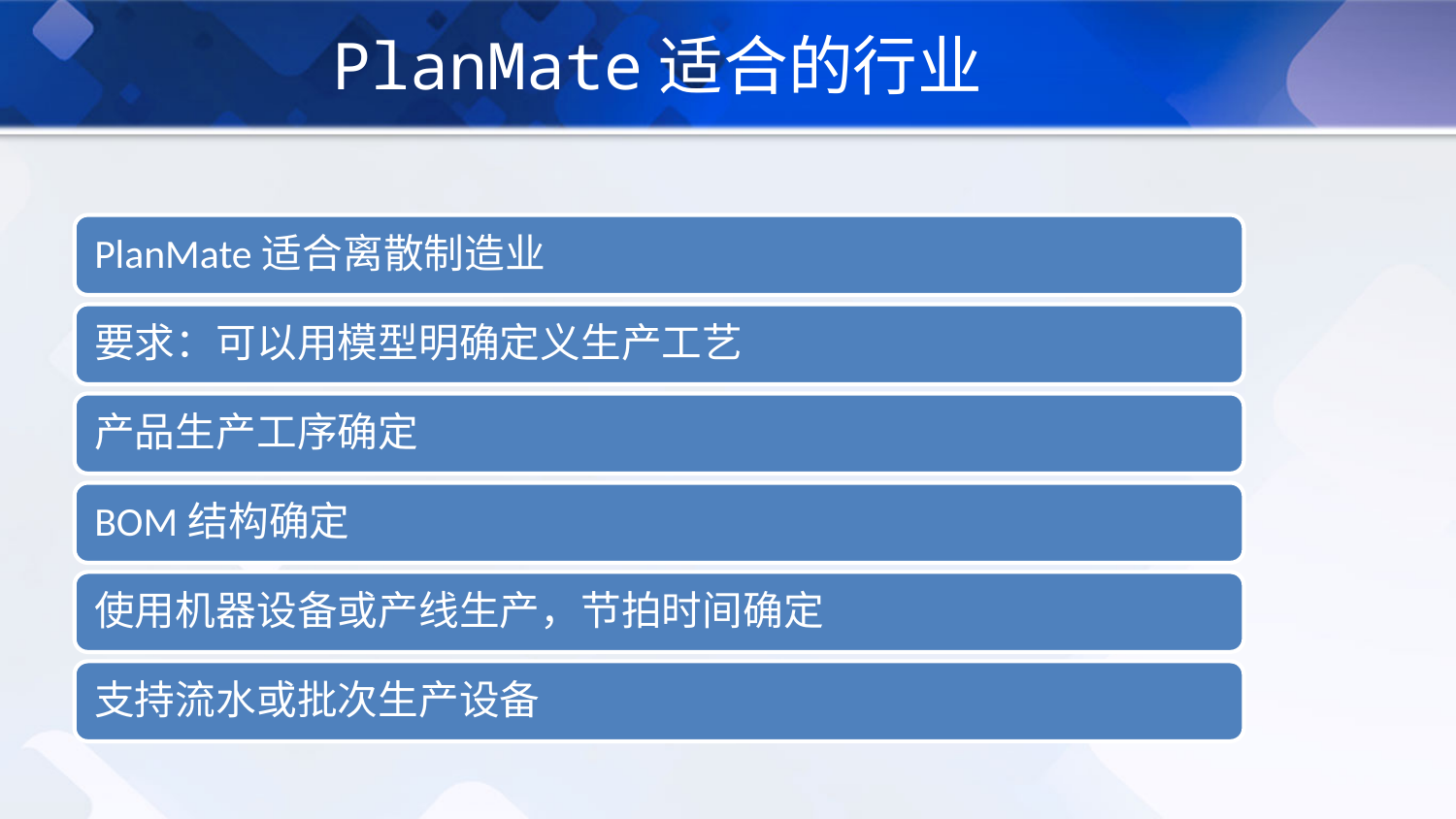

PlanMate适合的行业
PlanMate适合离散制造业
要求：可以用模型明确定义生产工艺
产品生产工序确定
BOM结构确定
使用机器设备或产线生产，节拍时间确定
支持流水或批次生产设备